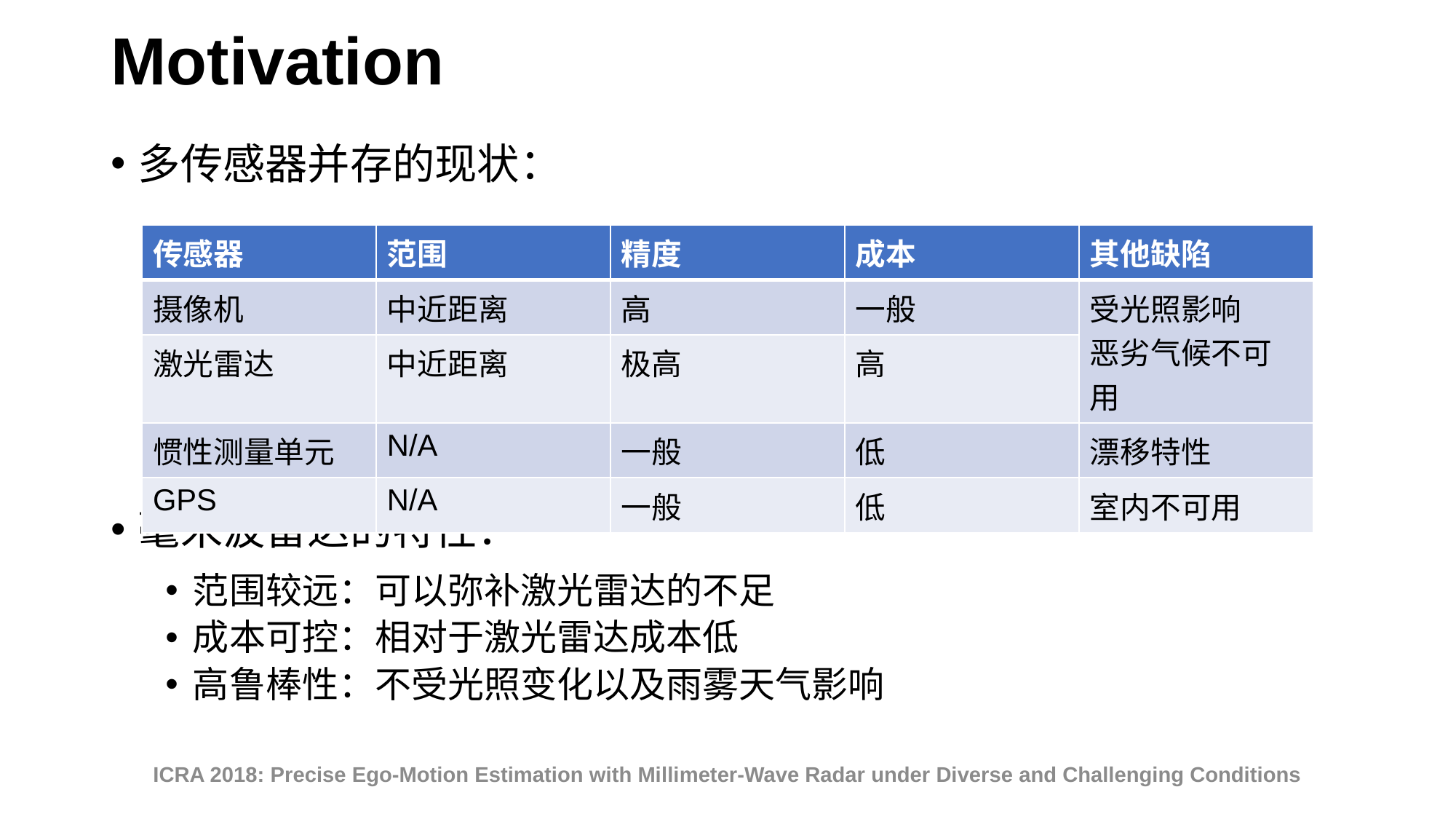

# Motivation
多传感器并存的现状：

毫米波雷达的特性：
范围较远：可以弥补激光雷达的不足
成本可控：相对于激光雷达成本低
高鲁棒性：不受光照变化以及雨雾天气影响
| 传感器 | 范围 | 精度 | 成本 | 其他缺陷 |
| --- | --- | --- | --- | --- |
| 摄像机 | 中近距离 | 高 | 一般 | 受光照影响 恶劣气候不可用 |
| 激光雷达 | 中近距离 | 极高 | 高 |  |
| 惯性测量单元 | N/A | 一般 | 低 | 漂移特性 |
| GPS | N/A | 一般 | 低 | 室内不可用 |
ICRA 2018: Precise Ego-Motion Estimation with Millimeter-Wave Radar under Diverse and Challenging Conditions